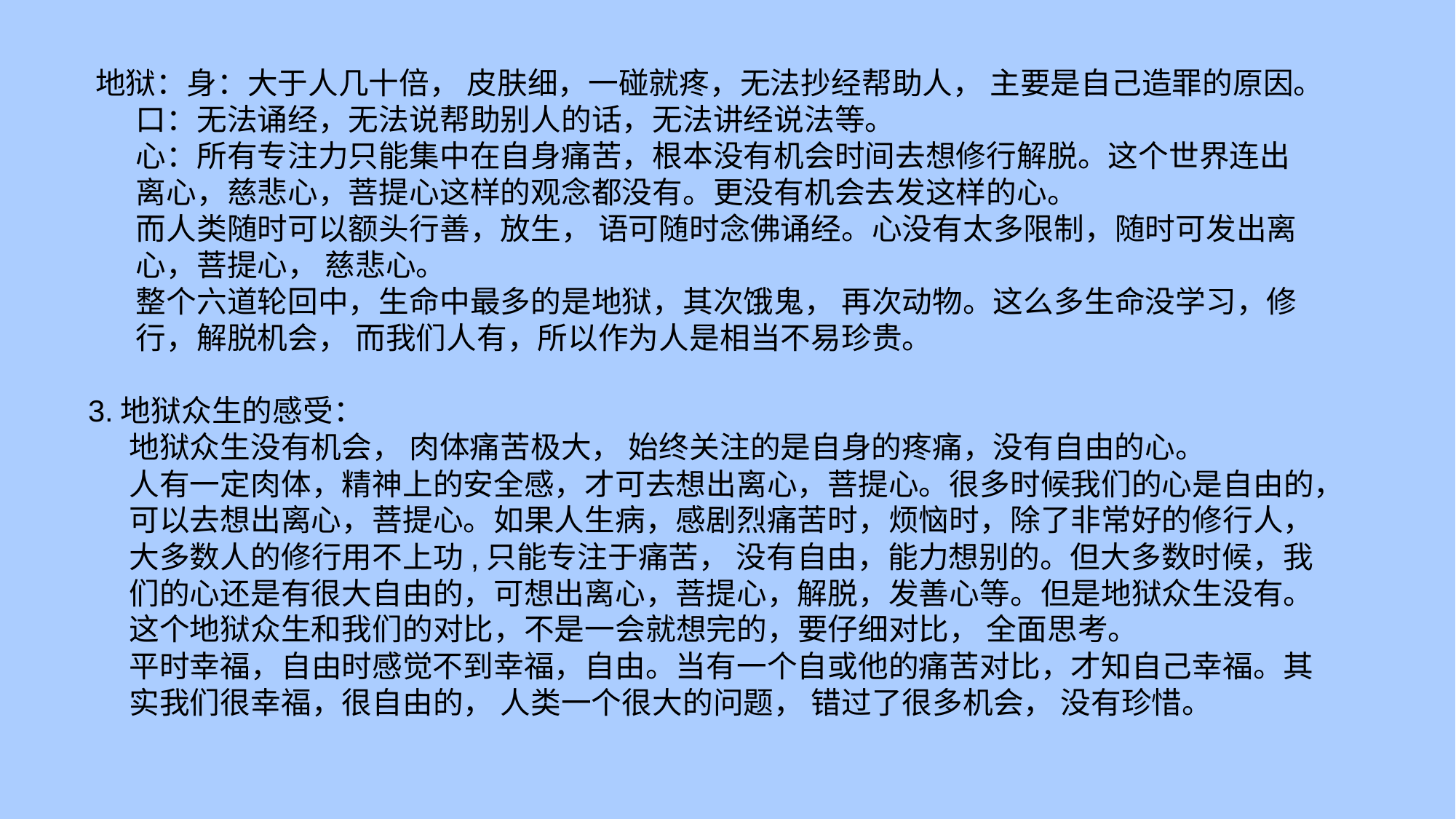

地狱：身：大于人几十倍， 皮肤细，一碰就疼，无法抄经帮助人， 主要是自己造罪的原因。
           口：无法诵经，无法说帮助别人的话，无法讲经说法等。
           心：所有专注力只能集中在自身痛苦，根本没有机会时间去想修行解脱。这个世界连出
           离心，慈悲心，菩提心这样的观念都没有。更没有机会去发这样的心。
           而人类随时可以额头行善，放生， 语可随时念佛诵经。心没有太多限制，随时可发出离
           心，菩提心， 慈悲心。
           整个六道轮回中，生命中最多的是地狱，其次饿鬼， 再次动物。这么多生命没学习，修
           行，解脱机会， 而我们人有，所以作为人是相当不易珍贵。

    3.地狱众生的感受：
          地狱众生没有机会， 肉体痛苦极大， 始终关注的是自身的疼痛，没有自由的心。
          人有一定肉体，精神上的安全感，才可去想出离心，菩提心。很多时候我们的心是自由的，
          可以去想出离心，菩提心。如果人生病，感剧烈痛苦时，烦恼时，除了非常好的修行人，
          大多数人的修行用不上功,只能专注于痛苦， 没有自由，能力想别的。但大多数时候，我
          们的心还是有很大自由的，可想出离心，菩提心，解脱，发善心等。但是地狱众生没有。
          这个地狱众生和我们的对比，不是一会就想完的，要仔细对比， 全面思考。
          平时幸福，自由时感觉不到幸福，自由。当有一个自或他的痛苦对比，才知自己幸福。其
          实我们很幸福，很自由的， 人类一个很大的问题， 错过了很多机会， 没有珍惜。